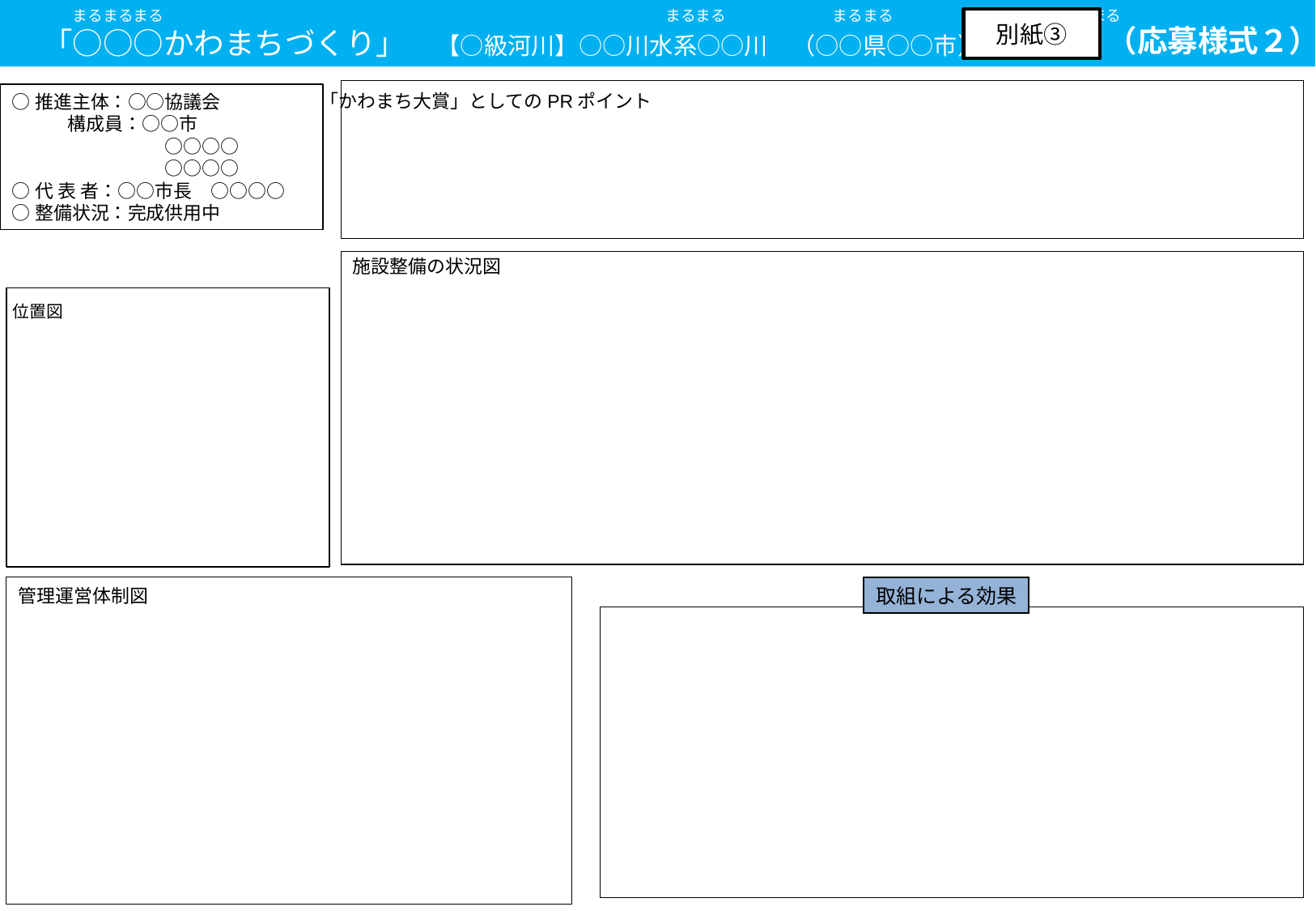

まるまるまる　　　　　　　　　　　　　　　　　　　　　　　　　　　　　　　　　まるまる　　　　　　　まるまる　　　　　まるまる　　まるまる
　「○○○かわまちづくり」　【○級河川】○○川水系○○川　（○○県○○市）
別紙③
（応募様式２）

○推進主体：○○協議会
　　　構成員：○○市
　　　　　　　　 ○○○○
　　　　　　　　 ○○○○
○代 表 者：○○市長　○○○○
○整備状況：完成供用中
「かわまち大賞」としてのPRポイント

施設整備の状況図

位置図

取組による効果
管理運営体制図